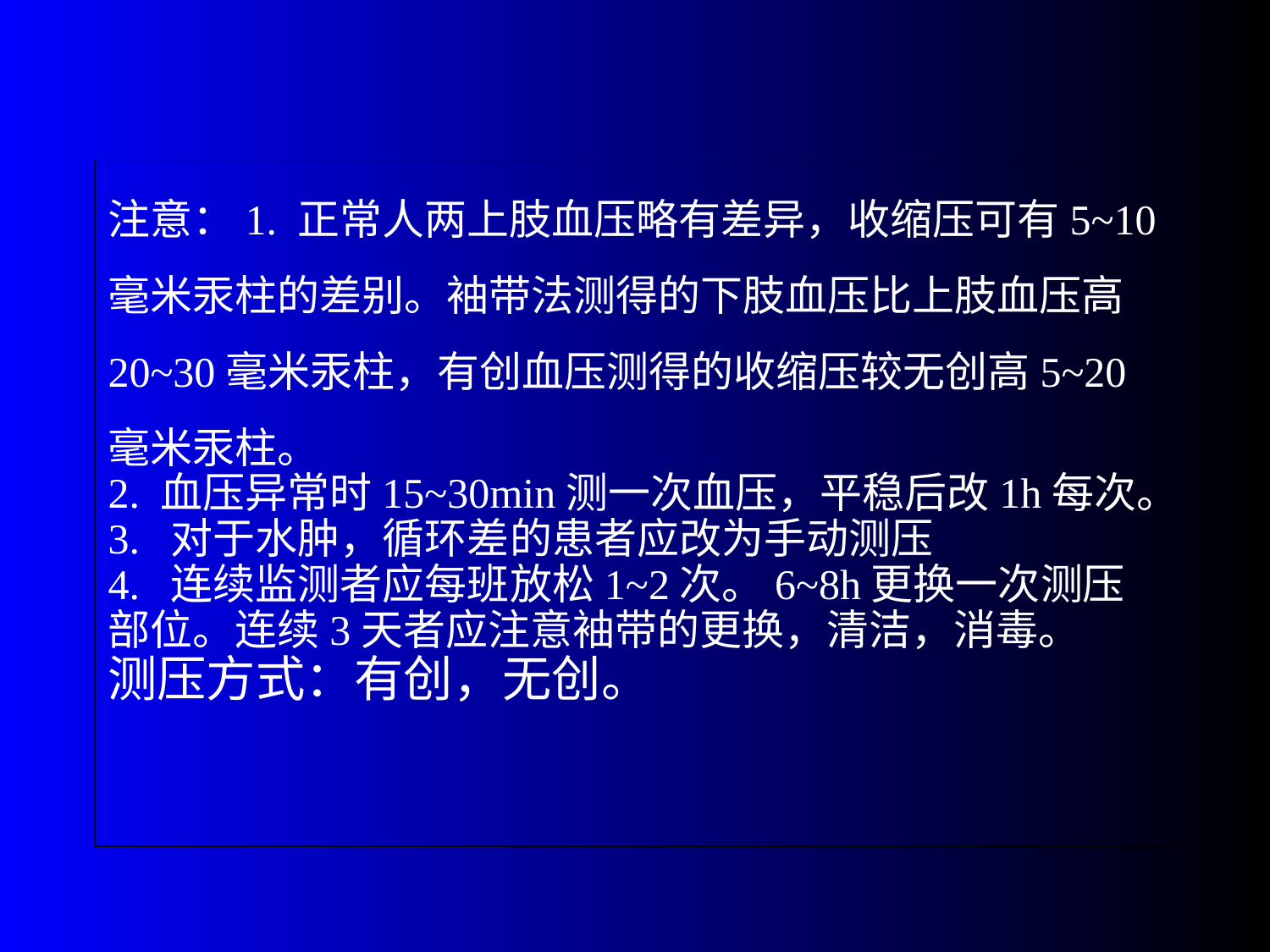

注意：1. 正常人两上肢血压略有差异，收缩压可有5~10毫米汞柱的差别。袖带法测得的下肢血压比上肢血压高20~30毫米汞柱，有创血压测得的收缩压较无创高5~20毫米汞柱。
2. 血压异常时15~30min测一次血压，平稳后改1h每次。
3.  对于水肿，循环差的患者应改为手动测压
4.  连续监测者应每班放松1~2次。6~8h更换一次测压部位。连续3天者应注意袖带的更换，清洁，消毒。
测压方式：有创，无创。